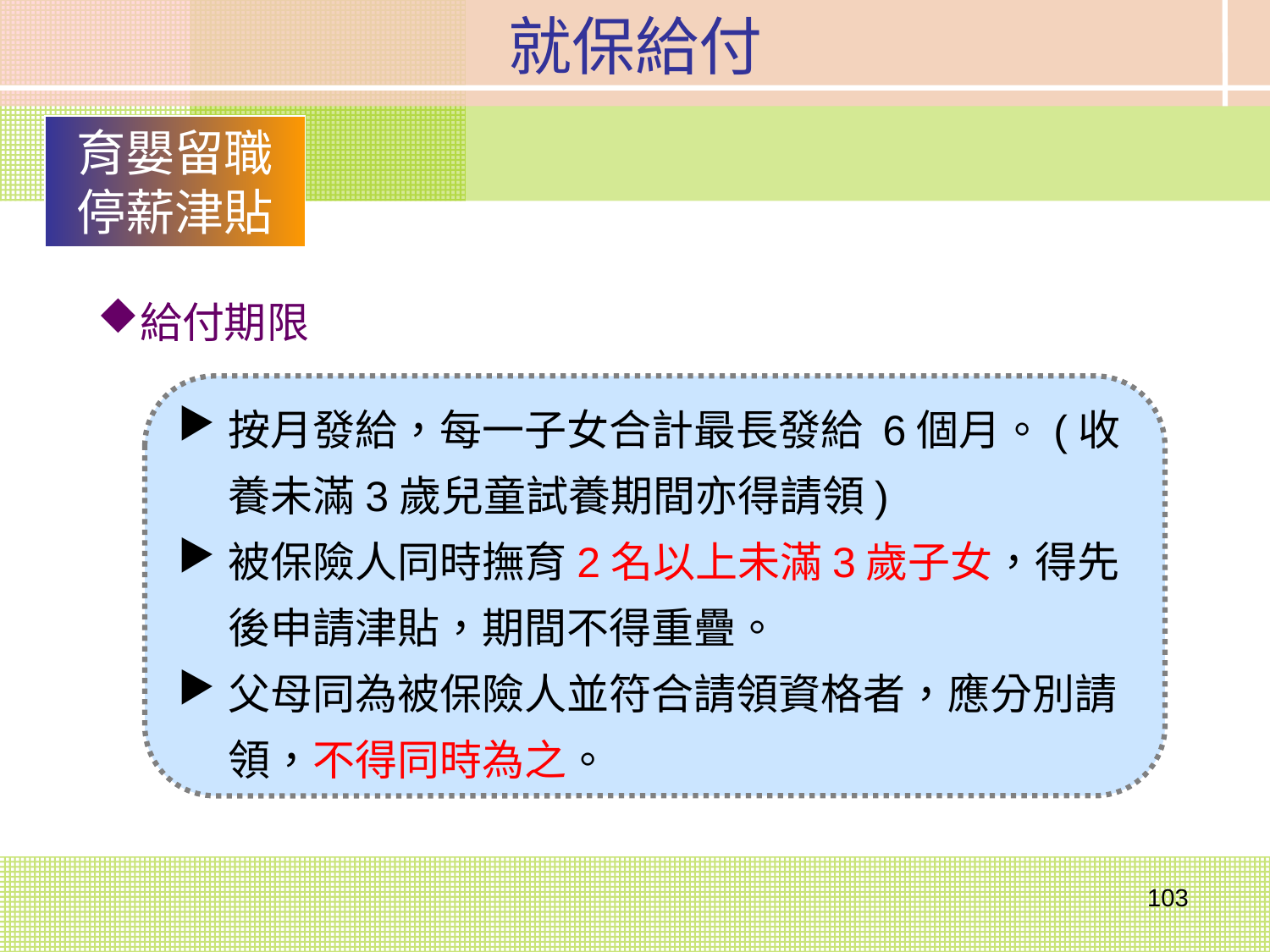

就保給付

育嬰留職停薪津貼
給付期限
按月發給，每一子女合計最長發給 6個月。(收養未滿3歲兒童試養期間亦得請領)
被保險人同時撫育2名以上未滿3歲子女，得先後申請津貼，期間不得重疊。
父母同為被保險人並符合請領資格者，應分別請領，不得同時為之。
103